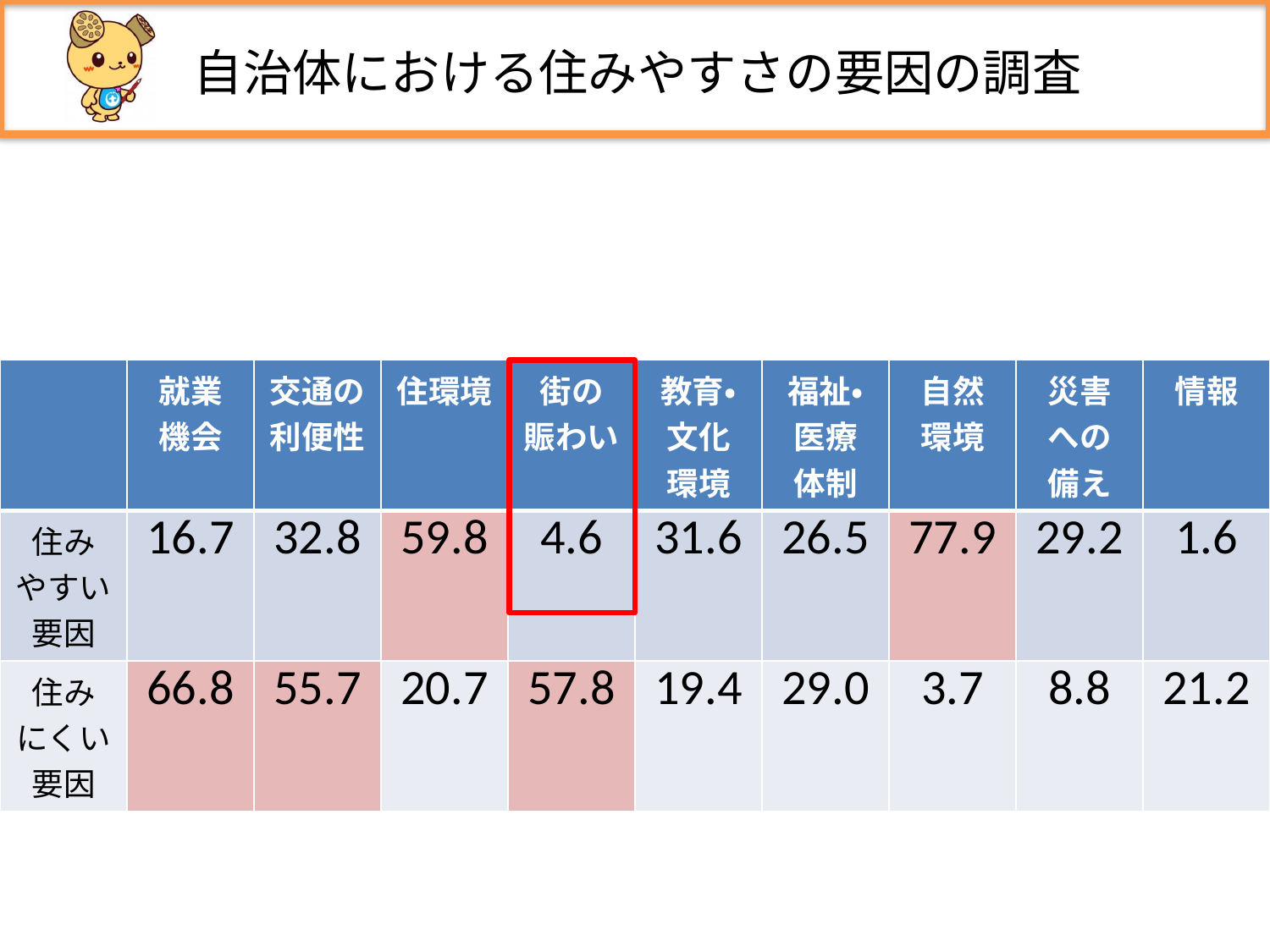

# 自治体における住みやすさの要因の調査
|  | 就業 機会 | 交通の利便性 | 住環境 | 街の 賑わい | 教育・文化 環境 | 福祉・医療 体制 | 自然 環境 | 災害 への 備え | 情報 |
| --- | --- | --- | --- | --- | --- | --- | --- | --- | --- |
| 住み やすい要因 | 16.7 | 32.8 | 59.8 | 4.6 | 31.6 | 26.5 | 77.9 | 29.2 | 1.6 |
| 住み にくい要因 | 66.8 | 55.7 | 20.7 | 57.8 | 19.4 | 29.0 | 3.7 | 8.8 | 21.2 |